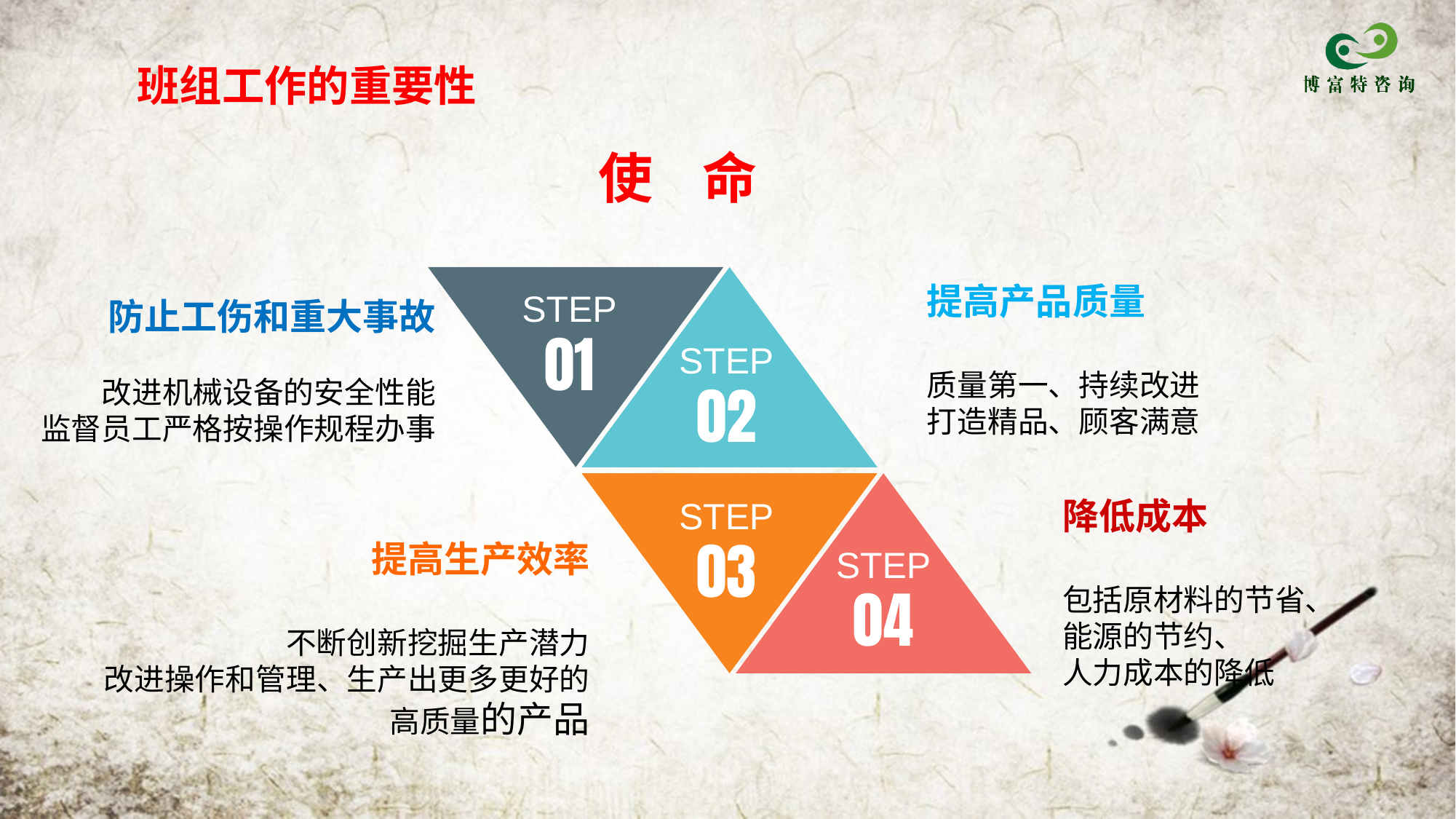

班组工作的重要性
使    命

STEP
01
STEP
02
STEP
03
STEP
04
提高产品质量

质量第一、持续改进
打造精品、顾客满意
防止工伤和重大事故

改进机械设备的安全性能
监督员工严格按操作规程办事
降低成本

包括原材料的节省、
能源的节约、
人力成本的降低
提高生产效率

不断创新挖掘生产潜力
改进操作和管理、生产出更多更好的高质量的产品